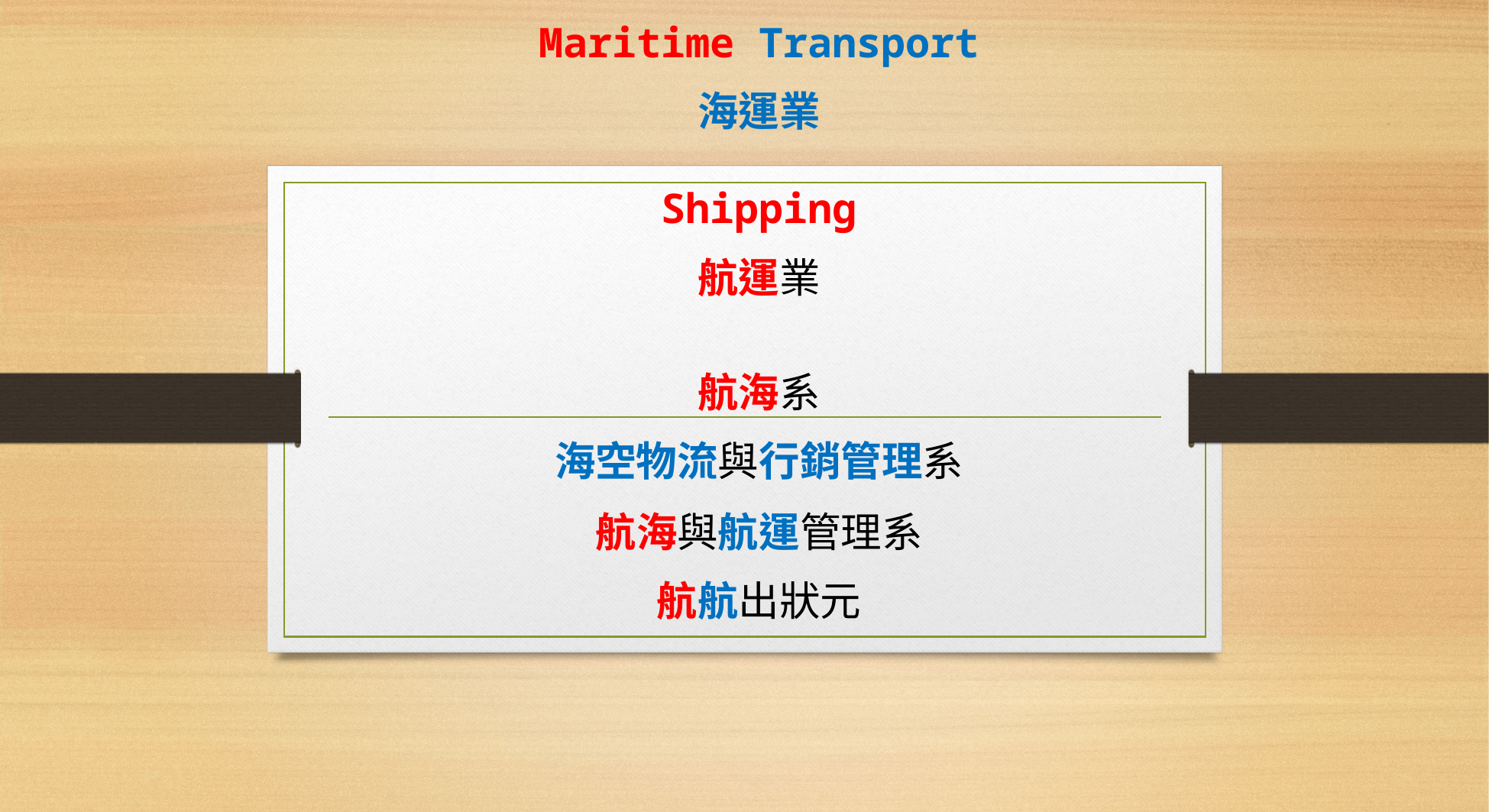

Maritime Transport
海運業

Shipping
航運業

航海系
海空物流與行銷管理系
航海與航運管理系
航航出狀元